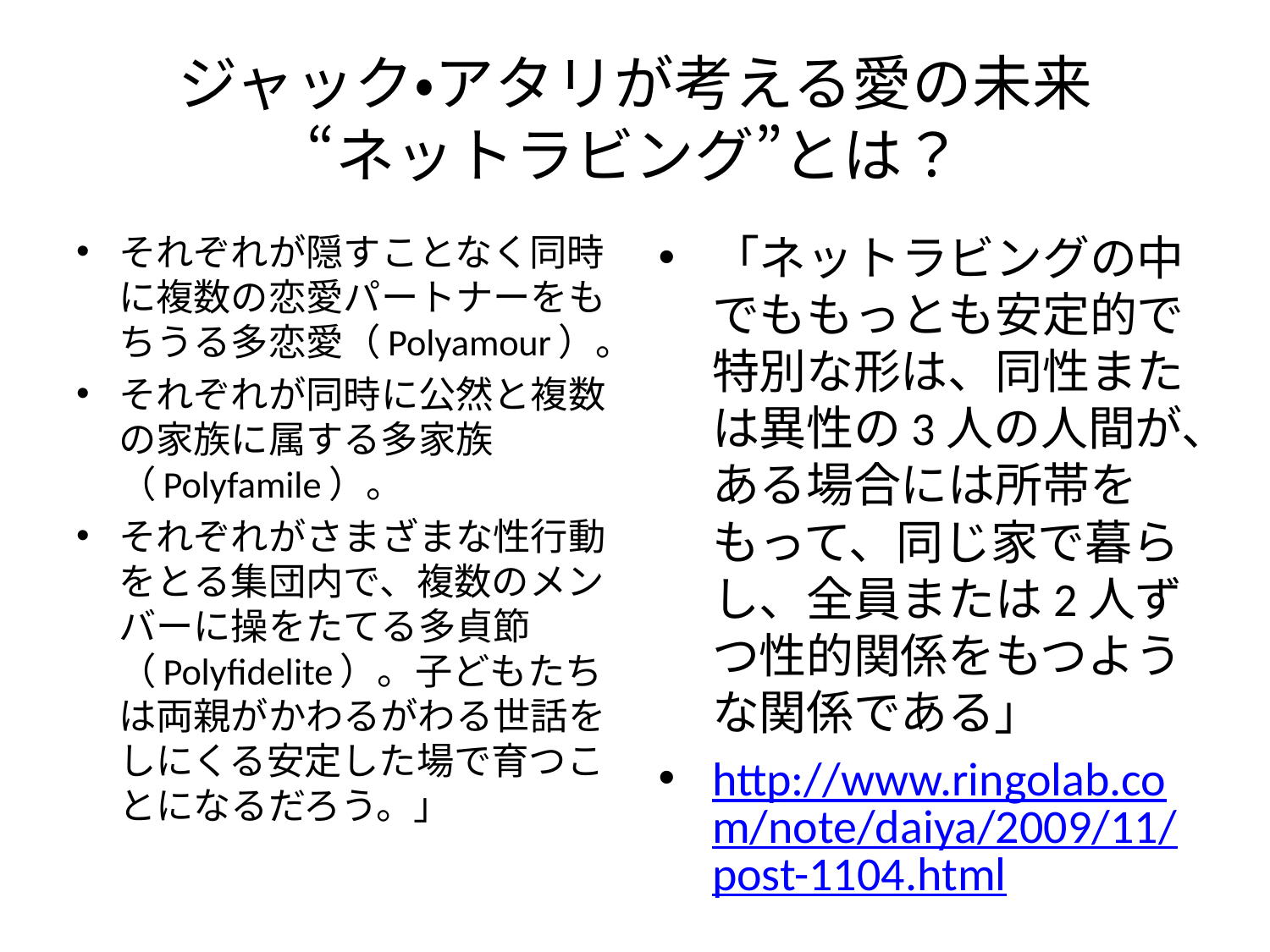

# ジャック・アタリが考える愛の未来 “ネットラビング”とは？
それぞれが隠すことなく同時に複数の恋愛パートナーをもちうる多恋愛（Polyamour）。
それぞれが同時に公然と複数の家族に属する多家族（Polyfamile）。
それぞれがさまざまな性行動をとる集団内で、複数のメンバーに操をたてる多貞節（Polyfidelite）。子どもたちは両親がかわるがわる世話をしにくる安定した場で育つことになるだろう。」
「ネットラビングの中でももっとも安定的で特別な形は、同性または異性の3人の人間が、ある場合には所帯をもって、同じ家で暮らし、全員または2人ずつ性的関係をもつような関係である」
http://www.ringolab.com/note/daiya/2009/11/post-1104.html